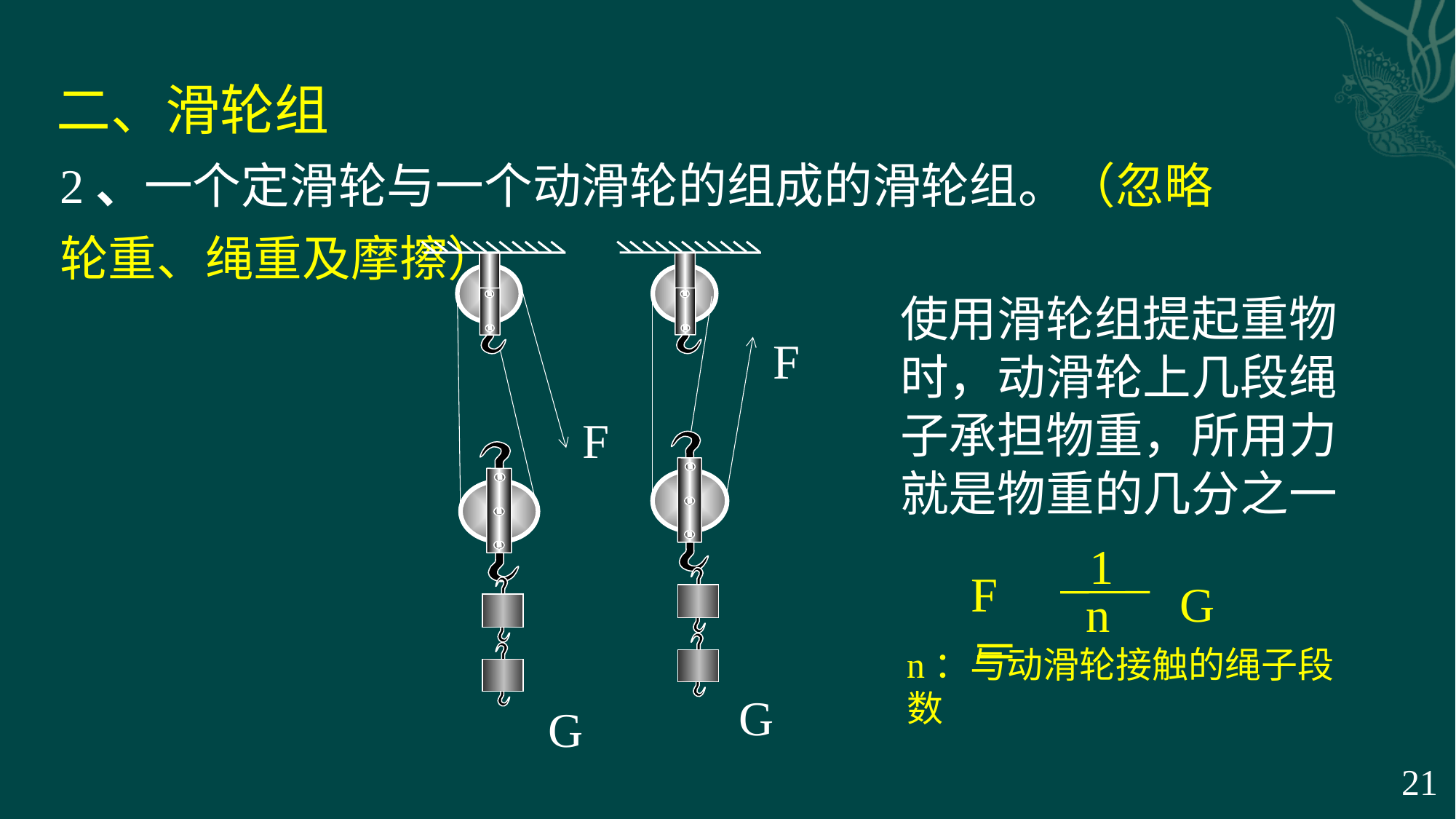

二、滑轮组
2、一个定滑轮与一个动滑轮的组成的滑轮组。（忽略轮重、绳重及摩擦）

使用滑轮组提起重物时，动滑轮上几段绳子承担物重，所用力就是物重的几分之一
F
F

1
n

F＝
G

n：与动滑轮接触的绳子段数

G
G
21